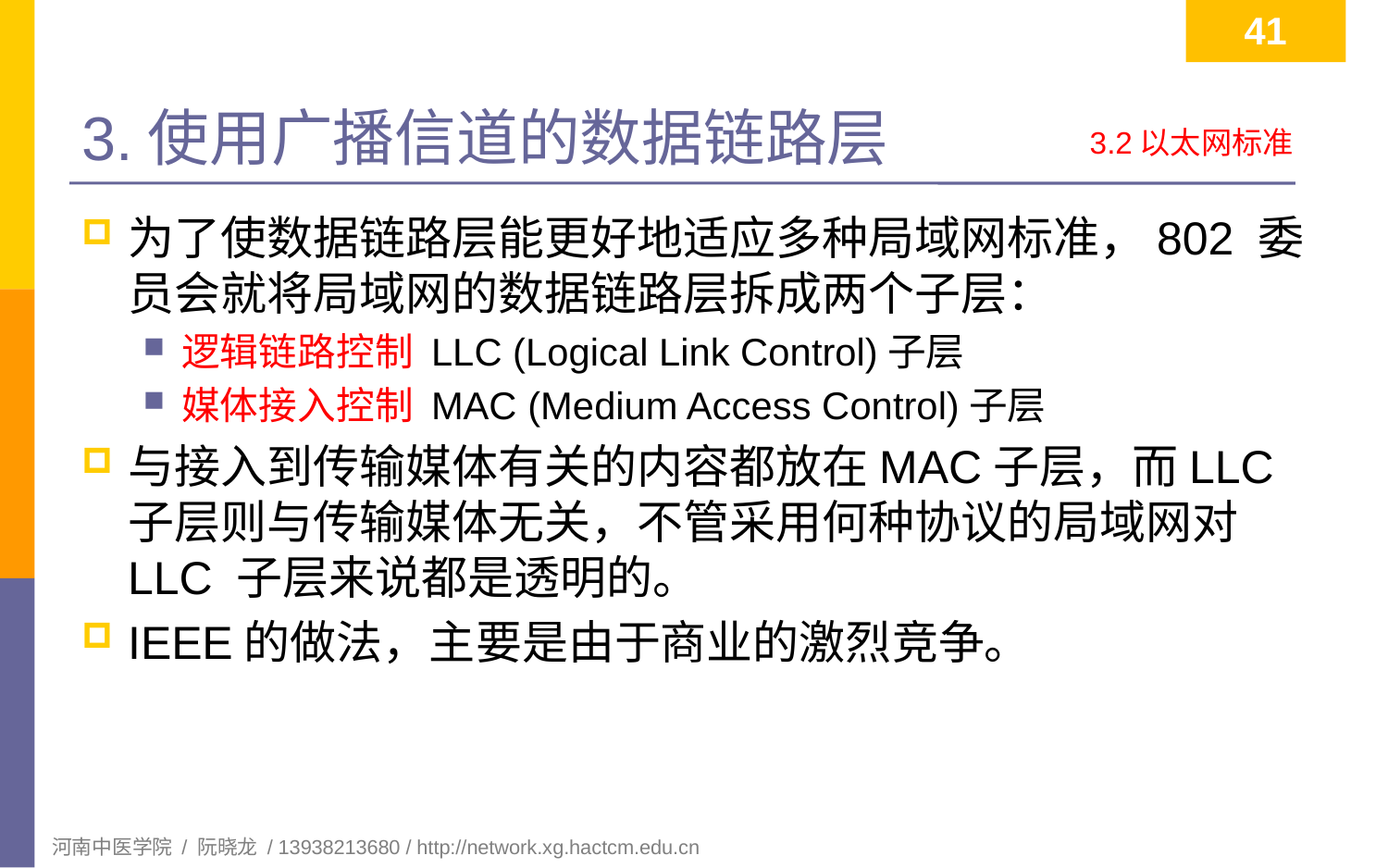

41
# 3.使用广播信道的数据链路层
3.2以太网标准
为了使数据链路层能更好地适应多种局域网标准，802 委员会就将局域网的数据链路层拆成两个子层：
逻辑链路控制 LLC (Logical Link Control)子层
媒体接入控制 MAC (Medium Access Control)子层
与接入到传输媒体有关的内容都放在MAC子层，而LLC子层则与传输媒体无关，不管采用何种协议的局域网对LLC 子层来说都是透明的。
IEEE的做法，主要是由于商业的激烈竞争。